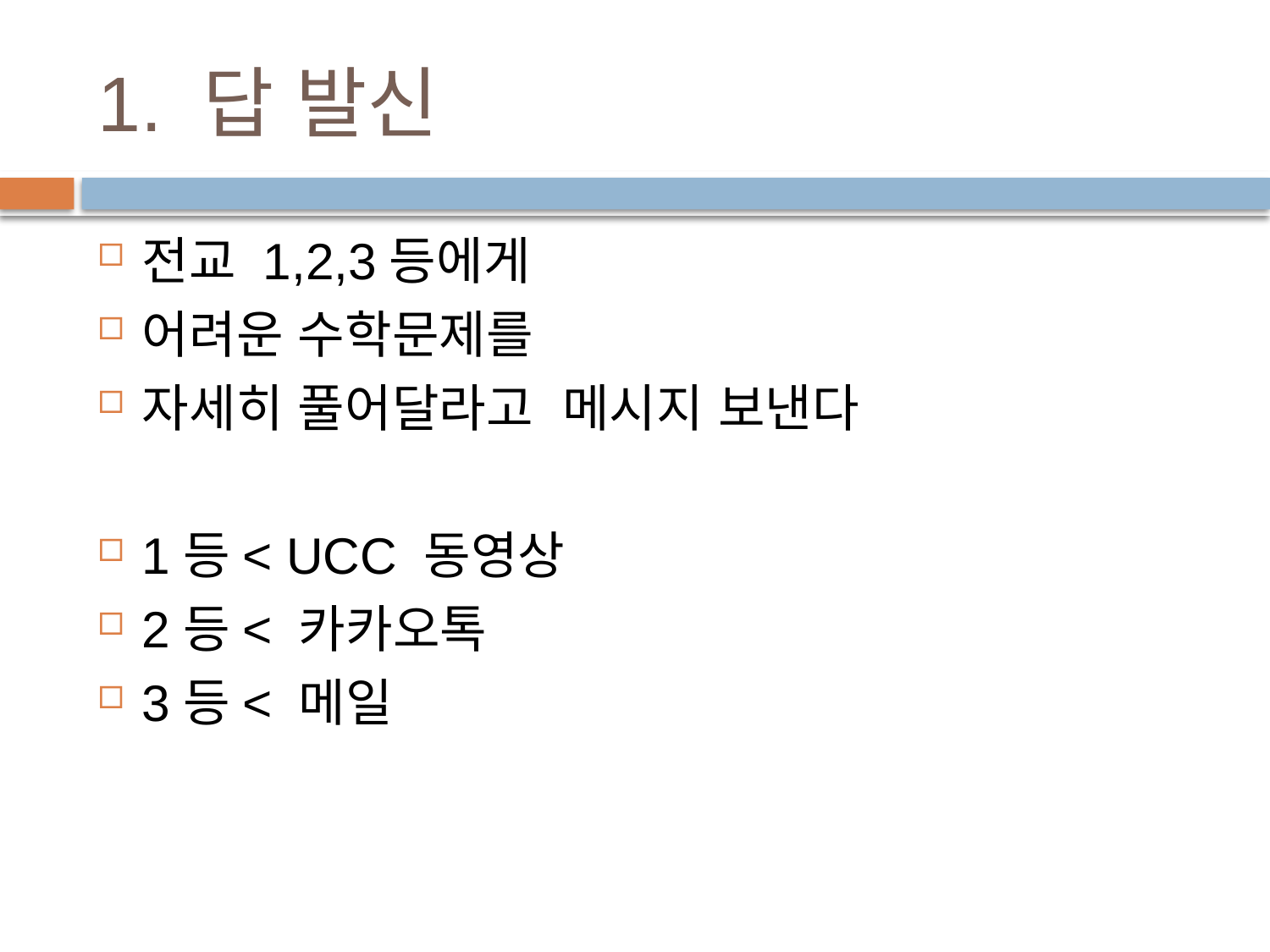

# 1. 답 발신
전교 1,2,3등에게
어려운 수학문제를
자세히 풀어달라고  메시지 보낸다

1등< UCC 동영상
2등< 카카오톡
3등< 메일